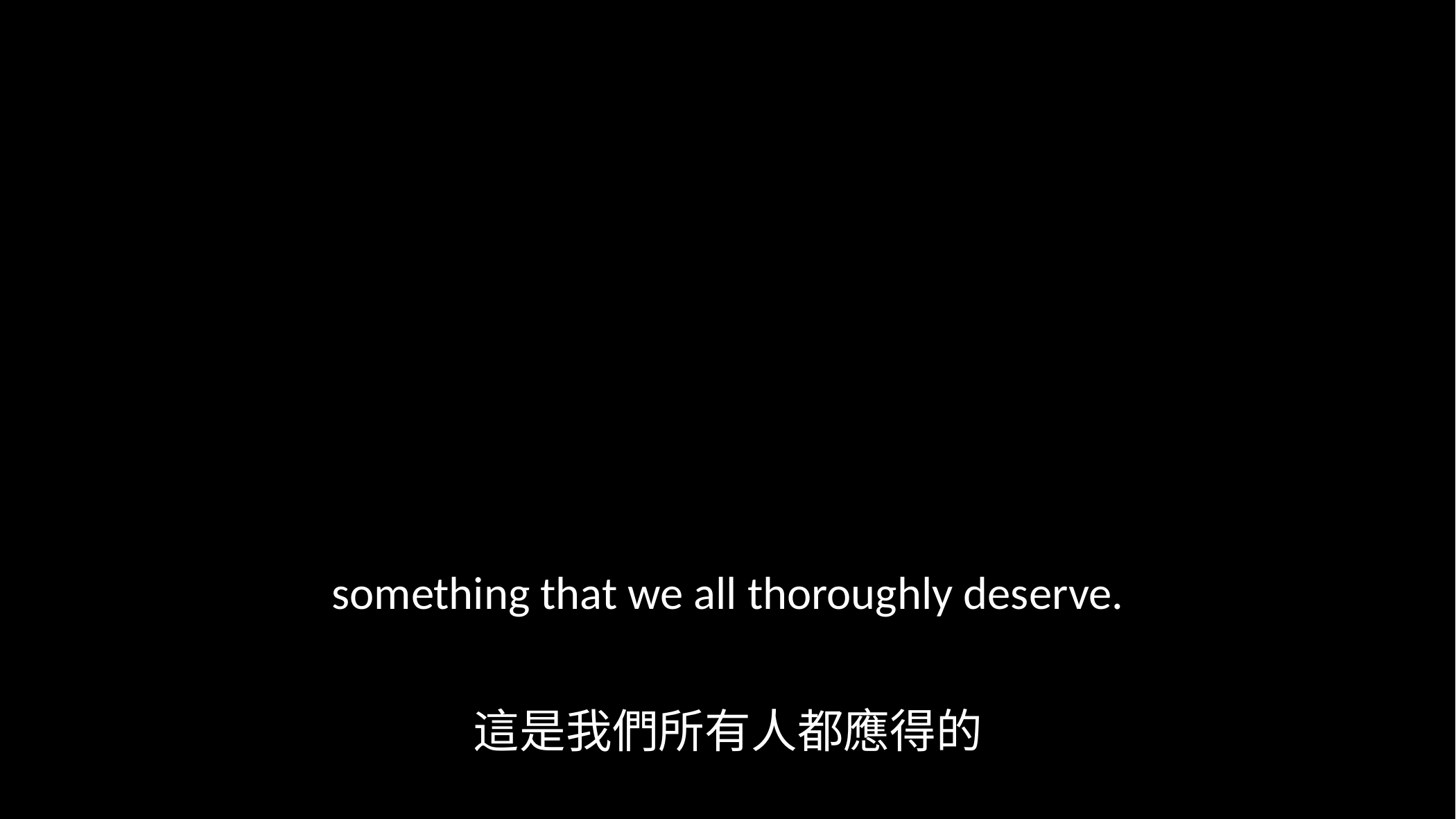

something that we all thoroughly deserve.

這是我們所有人都應得的